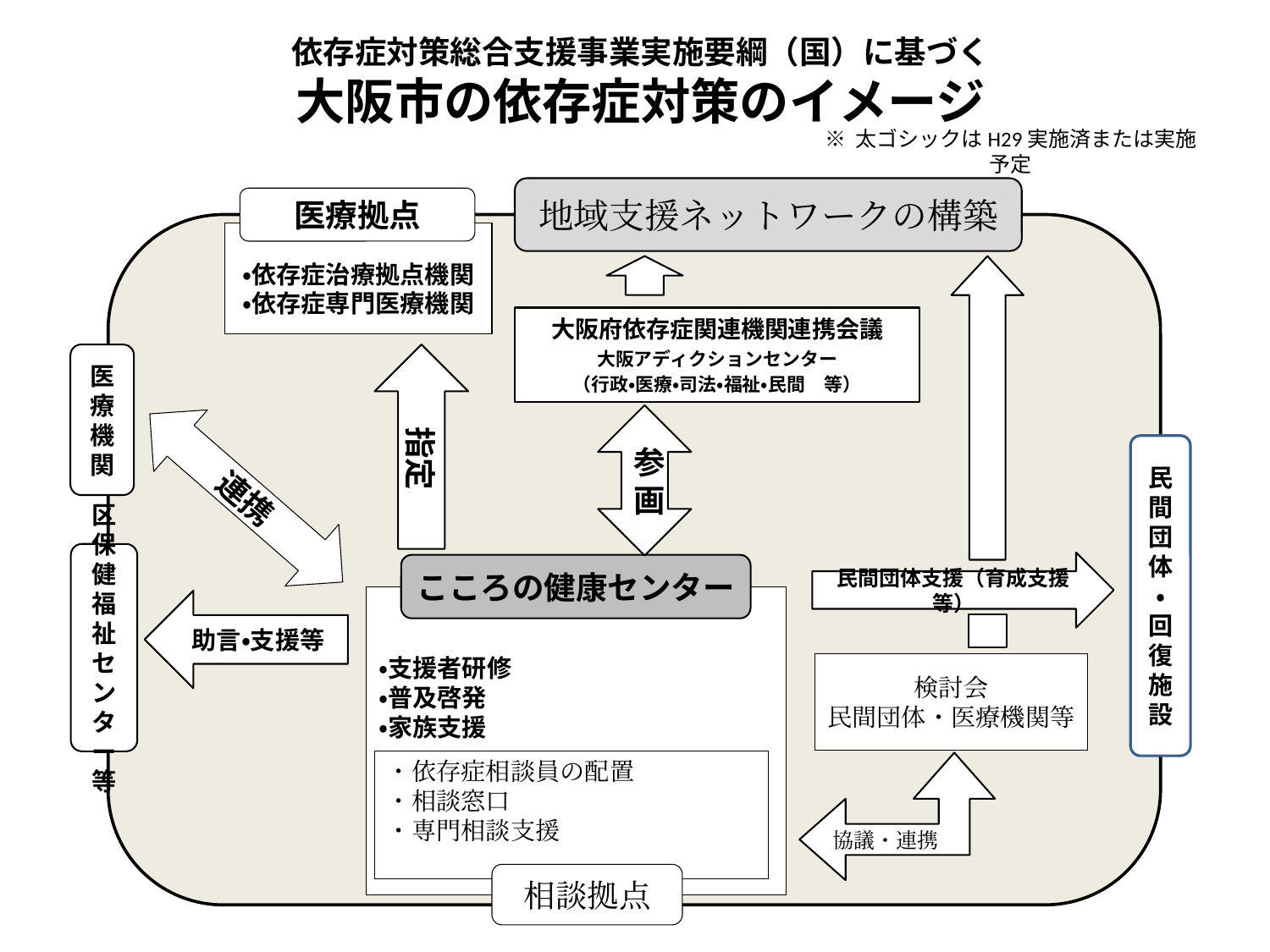

# 依存症対策総合支援事業実施要綱（国）に基づく 大阪市の依存症対策のイメージ
※ 太ゴシックはH29実施済または実施予定
地域支援ネットワークの構築
医療拠点

・依存症治療拠点機関
・依存症専門医療機関

大阪府依存症関連機関連携会議
大阪アディクションセンター
（行政・医療・司法・福祉・民間　等）
医療機関
指定
連携
参画
民間団体・回復施設
区保健福祉
センター等
民間団体支援（育成支援等）
こころの健康センター

・支援者研修
・普及啓発
・家族支援

助言・支援等

検討会
民間団体・医療機関等
・依存症相談員の配置
・相談窓口
・専門相談支援

協議・連携
相談拠点